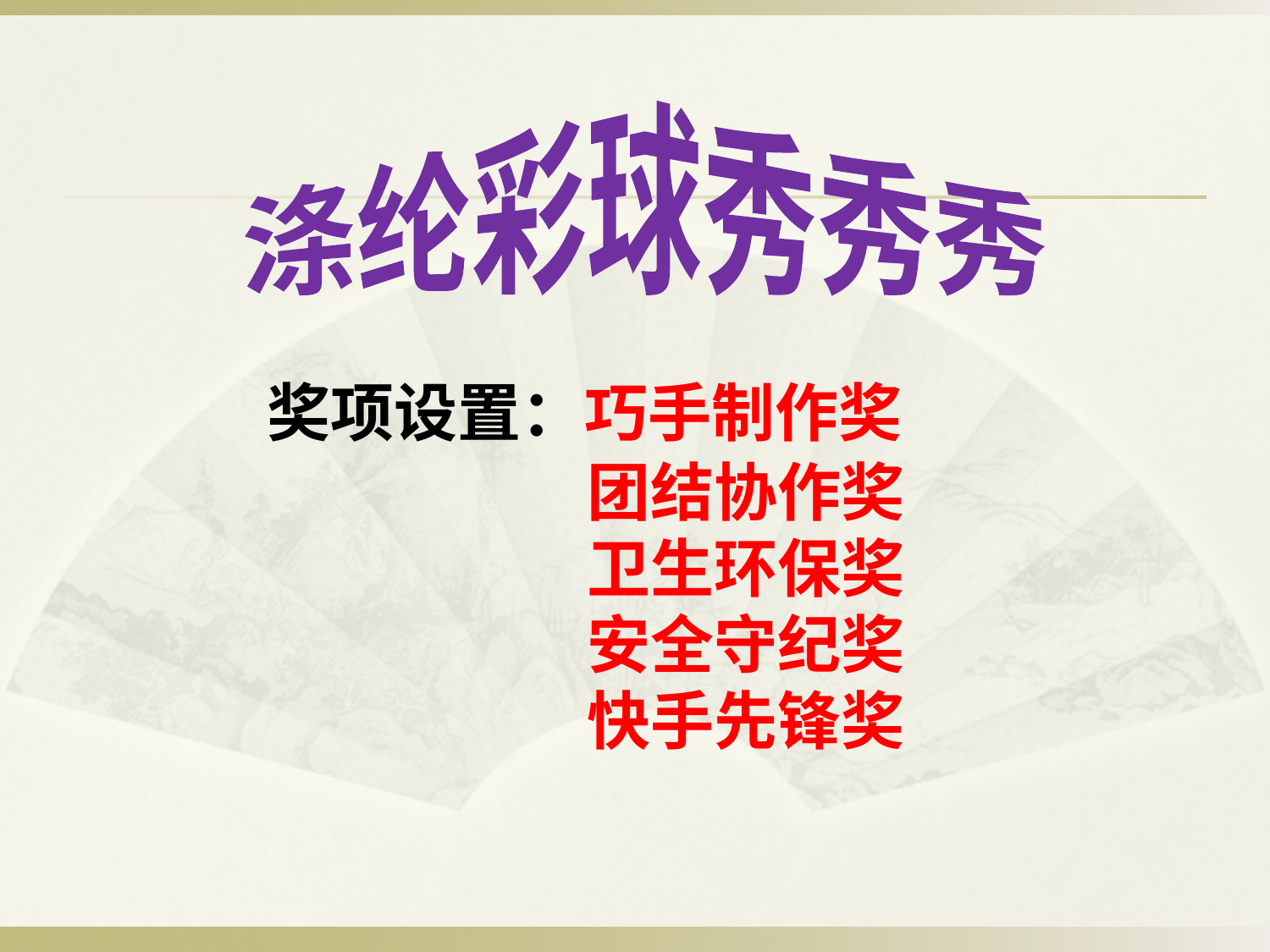

涤纶彩球秀秀秀
奖项设置：巧手制作奖
团结协作奖
卫生环保奖
安全守纪奖
快手先锋奖